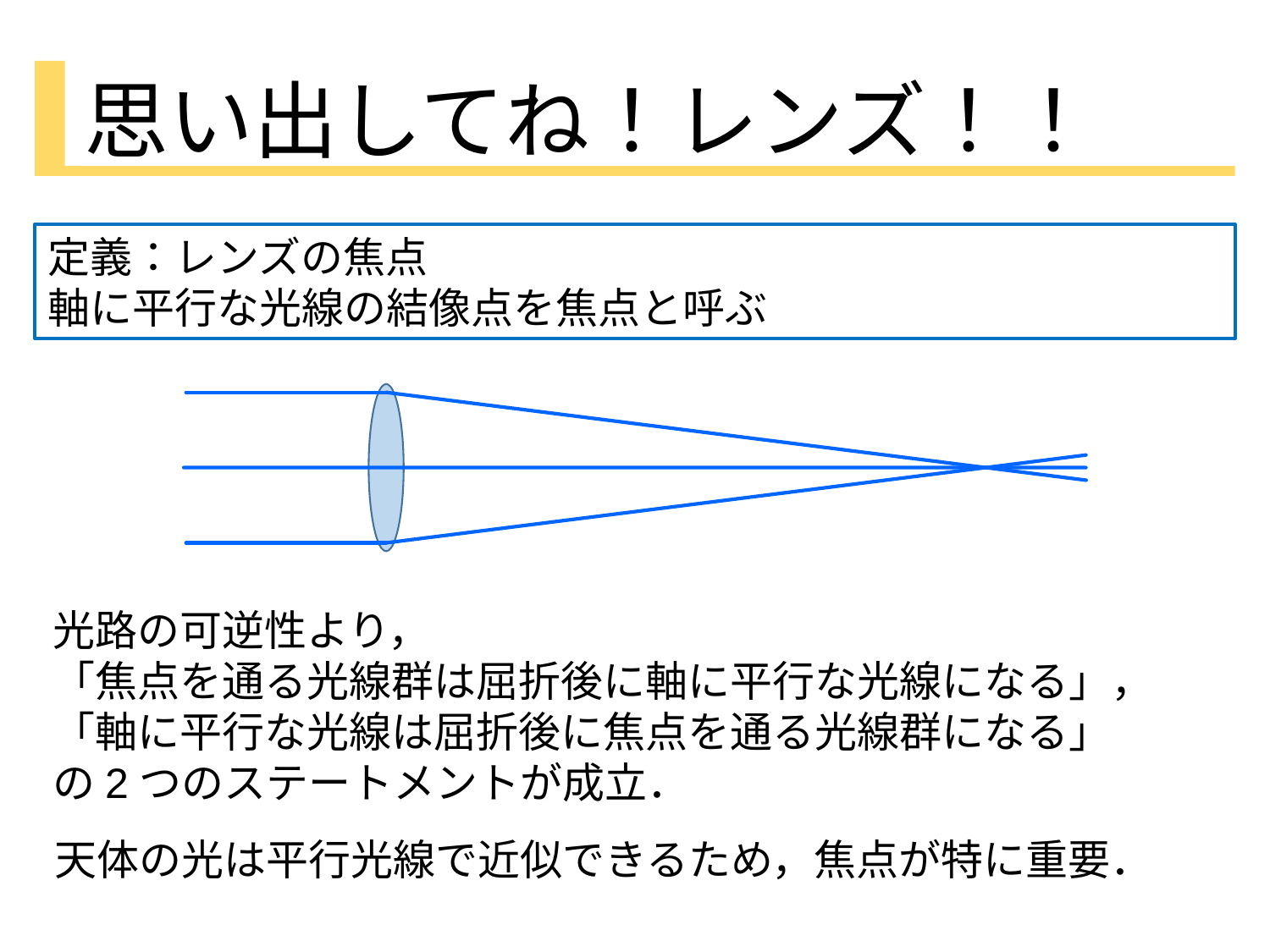

思い出してね！レンズ！！

定義：レンズの焦点
軸に平行な光線の結像点を焦点と呼ぶ

光路の可逆性より，
「焦点を通る光線群は屈折後に軸に平行な光線になる」，
「軸に平行な光線は屈折後に焦点を通る光線群になる」
の2つのステートメントが成立．
天体の光は平行光線で近似できるため，焦点が特に重要．